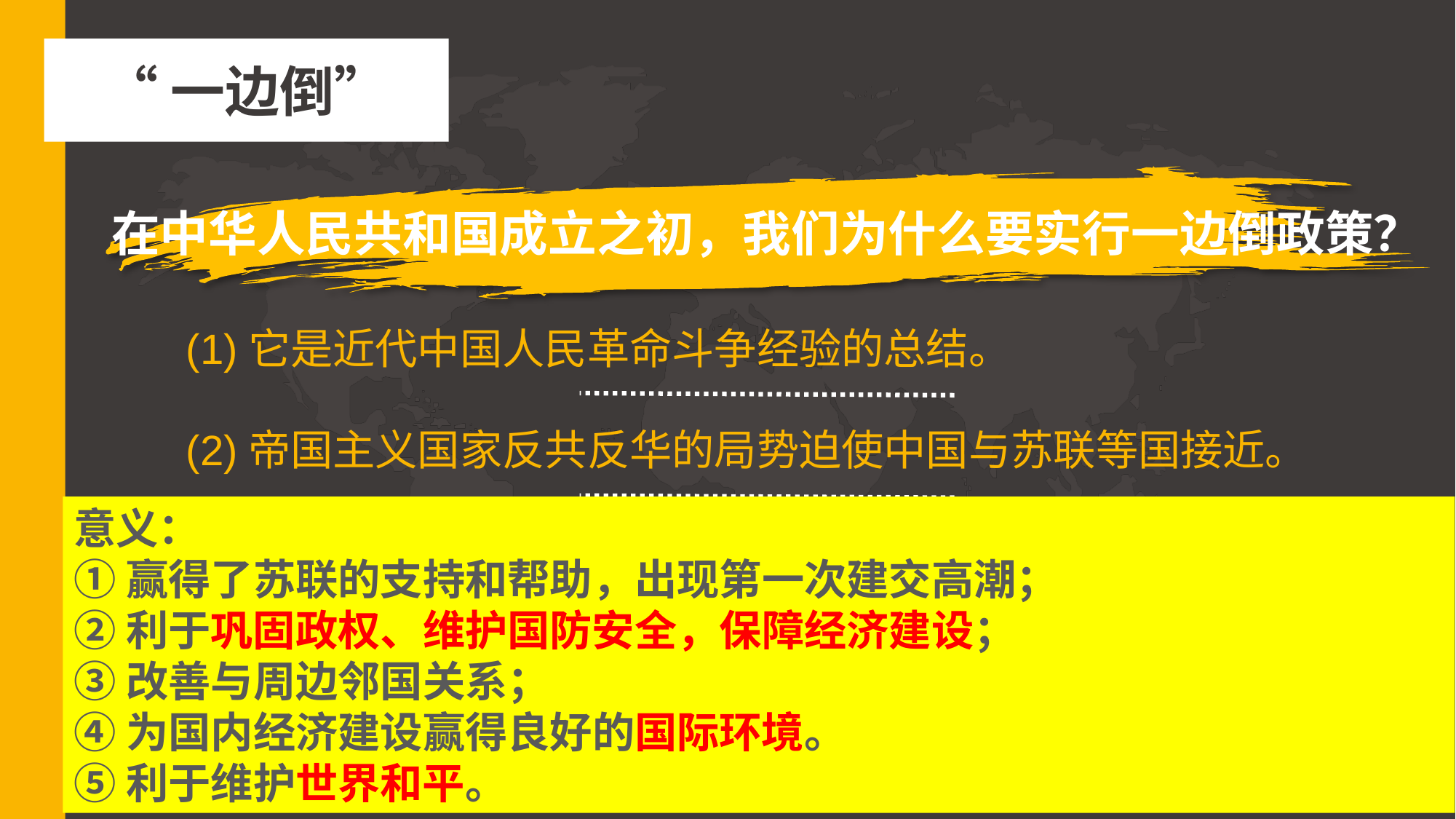

“一边倒”

在中华人民共和国成立之初，我们为什么要实行一边倒政策？
(1)它是近代中国人民革命斗争经验的总结。

(2)帝国主义国家反共反华的局势迫使中国与苏联等国接近。

(3)为了维护世界和平、安全和扩大新中国的国际影响。

(4)有助于统一全国人民的思想。

(5)中苏意识形态相同。
意义：
①赢得了苏联的支持和帮助，出现第一次建交高潮；
②利于巩固政权、维护国防安全，保障经济建设；
③改善与周边邻国关系；
④为国内经济建设赢得良好的国际环境。
⑤利于维护世界和平。